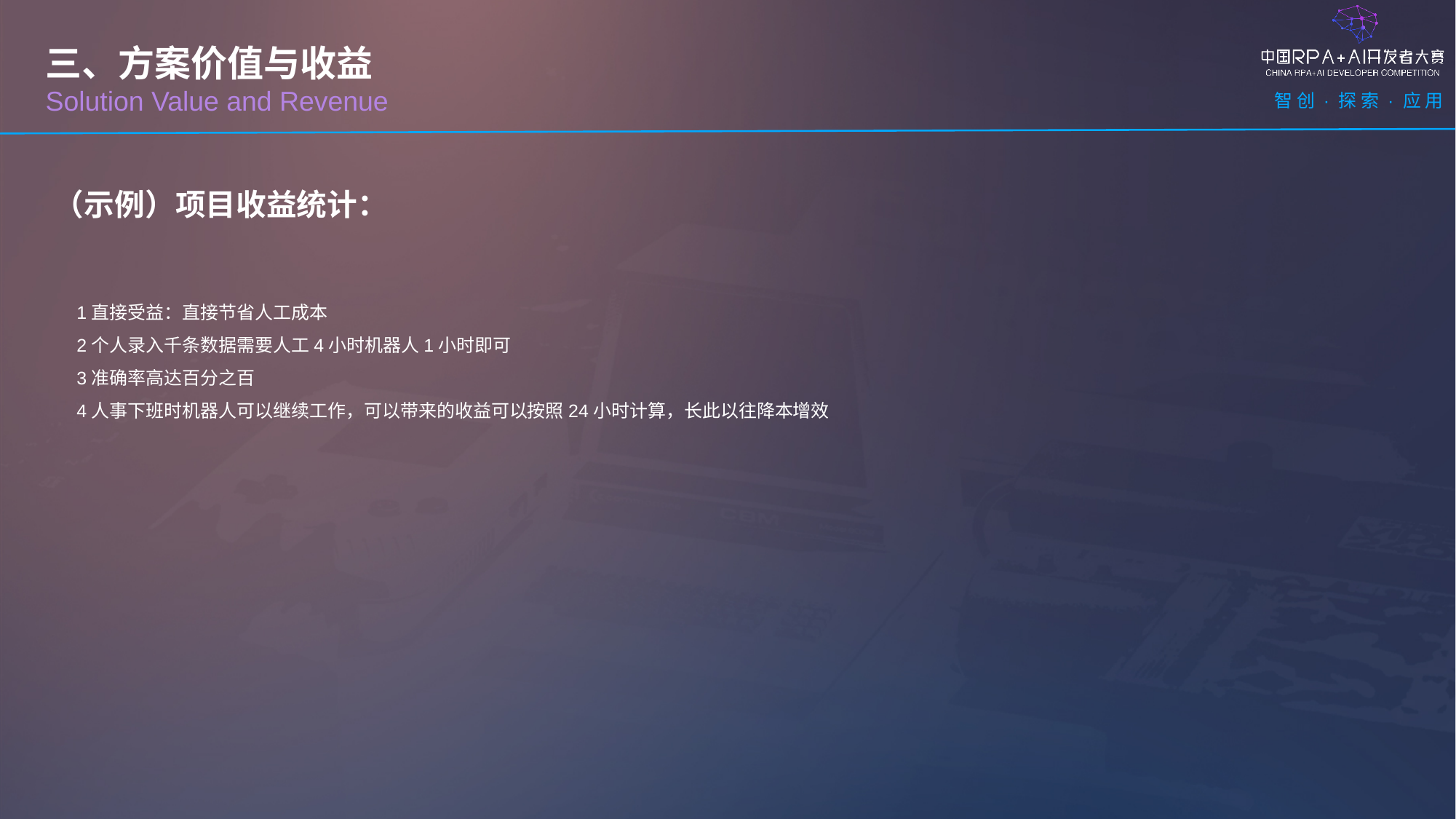

三、方案价值与收益
Solution Value and Revenue
（示例）项目收益统计：
1直接受益：直接节省人工成本
2个人录入千条数据需要人工4小时机器人1小时即可
3准确率高达百分之百
4人事下班时机器人可以继续工作，可以带来的收益可以按照24小时计算，长此以往降本增效